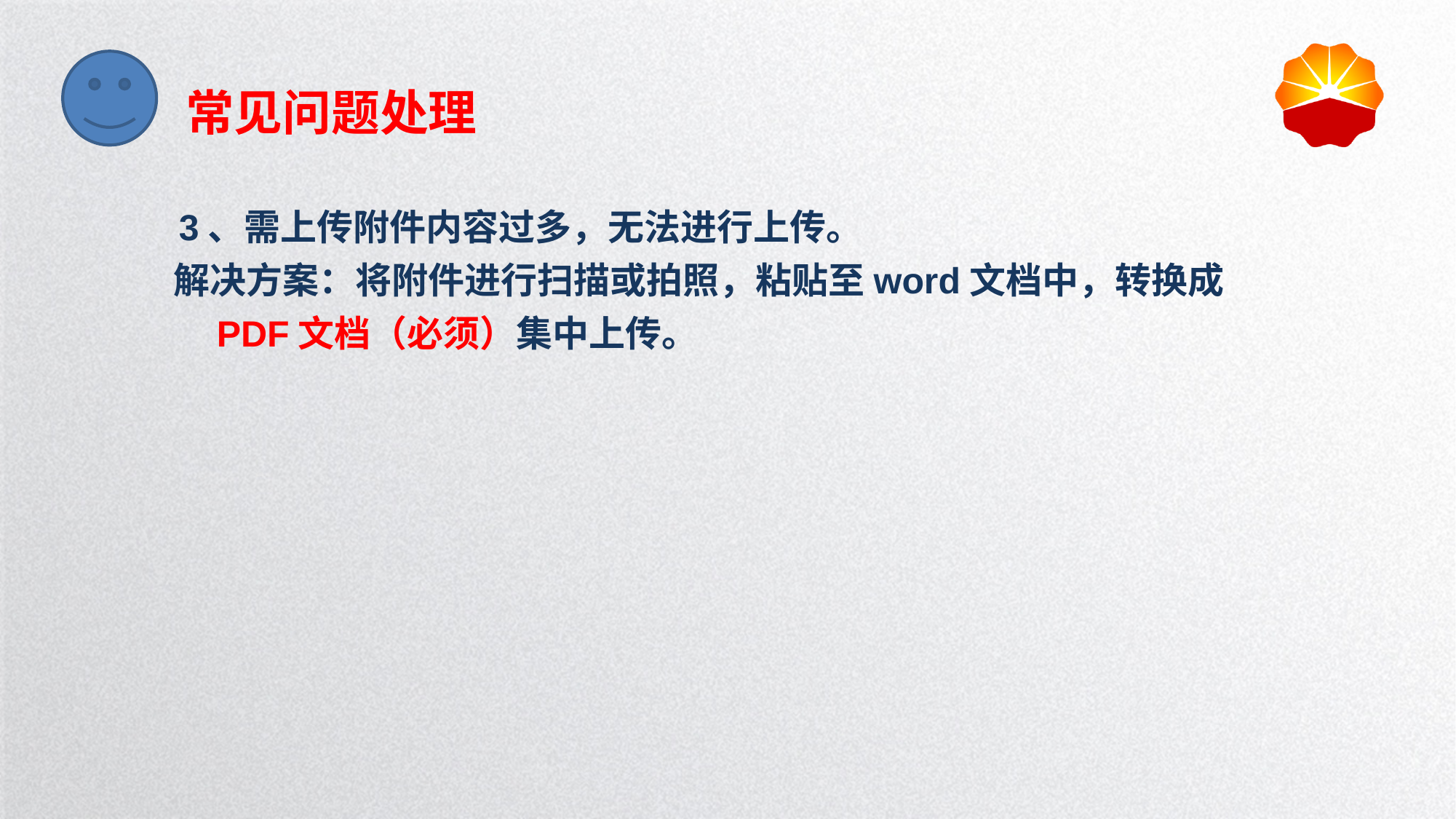

常见问题处理

       3、需上传附件内容过多，无法进行上传。
       解决方案：将附件进行扫描或拍照，粘贴至word文档中，转换成	PDF文档（必须）集中上传。